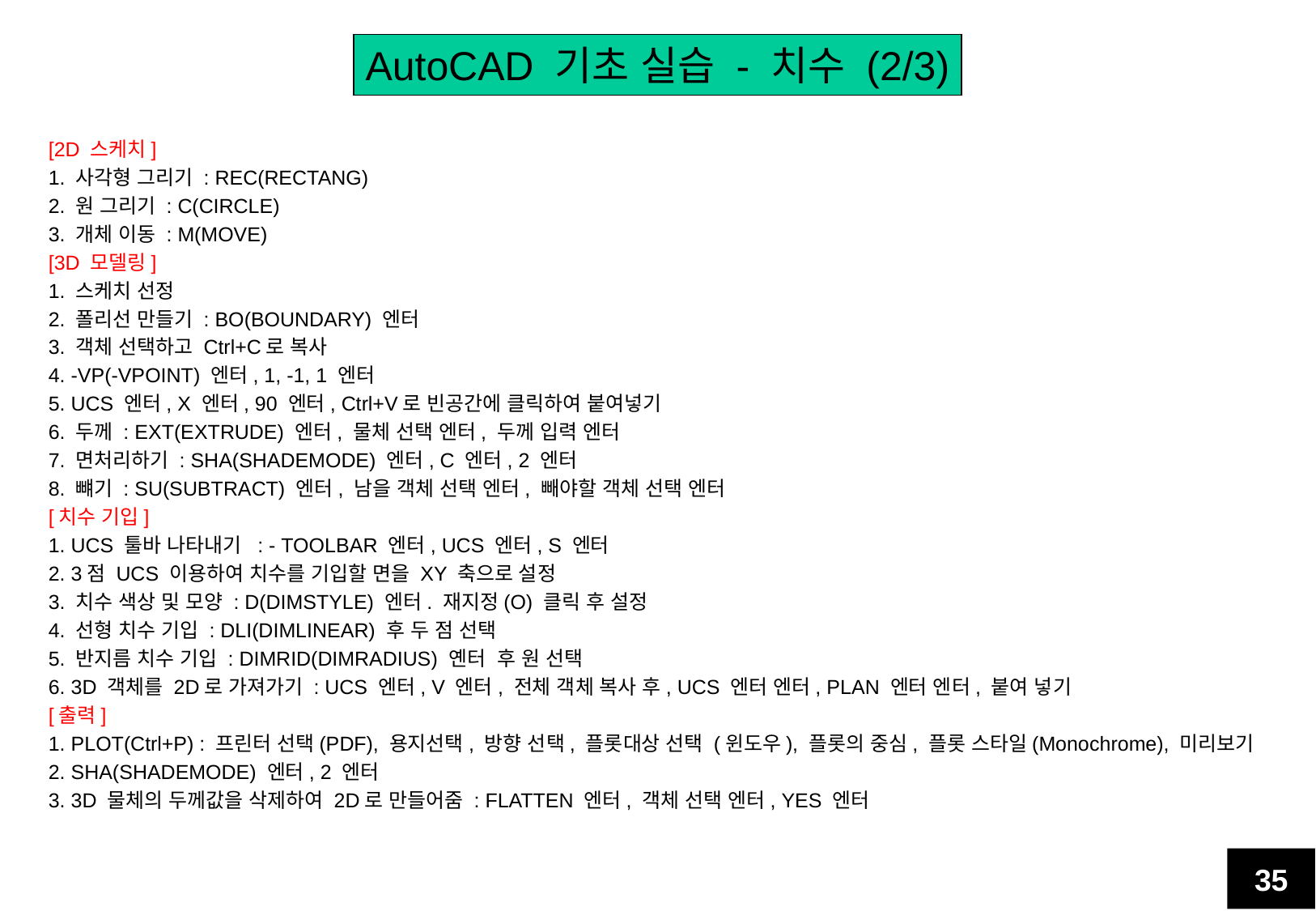

AutoCAD 기초 실습 - 치수 (2/3)
[2D 스케치]
1. 사각형 그리기 : REC(RECTANG)
2. 원 그리기 : C(CIRCLE)
3. 개체 이동 : M(MOVE)
[3D 모델링]
1. 스케치 선정
2. 폴리선 만들기 : BO(BOUNDARY) 엔터
3. 객체 선택하고 Ctrl+C로 복사
4. -VP(-VPOINT) 엔터, 1, -1, 1 엔터
5. UCS 엔터, X 엔터, 90 엔터, Ctrl+V로 빈공간에 클릭하여 붙여넣기
6. 두께 : EXT(EXTRUDE) 엔터, 물체 선택 엔터, 두께 입력 엔터
7. 면처리하기 : SHA(SHADEMODE) 엔터, C 엔터, 2 엔터
8. 뺴기 : SU(SUBTRACT) 엔터, 남을 객체 선택 엔터, 빼야할 객체 선택 엔터
[치수 기입]
1. UCS 툴바 나타내기  : - TOOLBAR 엔터, UCS 엔터, S 엔터
2. 3점 UCS 이용하여 치수를 기입할 면을 XY 축으로 설정
3. 치수 색상 및 모양 : D(DIMSTYLE) 엔터. 재지정(O) 클릭 후 설정
4. 선형 치수 기입 : DLI(DIMLINEAR) 후 두 점 선택
5. 반지름 치수 기입 : DIMRID(DIMRADIUS) 옌터  후 원 선택
6. 3D 객체를 2D로 가져가기 : UCS 엔터, V 엔터, 전체 객체 복사 후, UCS 엔터 엔터, PLAN 엔터 엔터, 붙여 넣기
[출력]
1. PLOT(Ctrl+P) : 프린터 선택(PDF), 용지선택, 방향 선택, 플롯대상 선택 (윈도우), 플롯의 중심, 플롯 스타일(Monochrome), 미리보기
2. SHA(SHADEMODE) 엔터, 2 엔터
3. 3D 물체의 두께값을 삭제하여 2D로 만들어줌 : FLATTEN 엔터, 객체 선택 엔터, YES 엔터
35